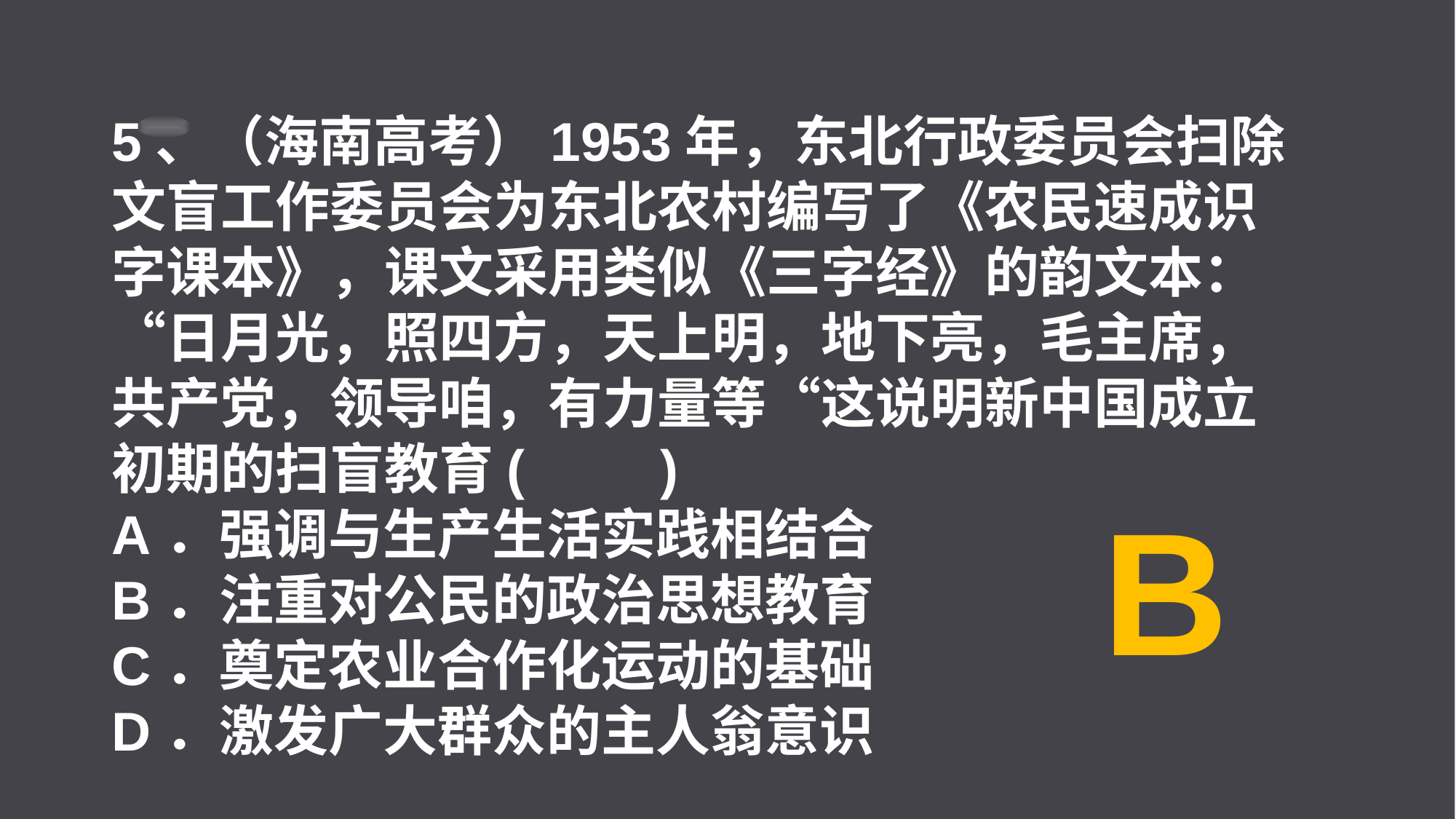

5、（海南高考）1953年，东北行政委员会扫除文盲工作委员会为东北农村编写了《农民速成识字课本》，课文采用类似《三字经》的韵文本：“日月光，照四方，天上明，地下亮，毛主席，共产党，领导咱，有力量等“这说明新中国成立初期的扫盲教育(　　)
A．强调与生产生活实践相结合
B．注重对公民的政治思想教育
C．奠定农业合作化运动的基础
D．激发广大群众的主人翁意识
B